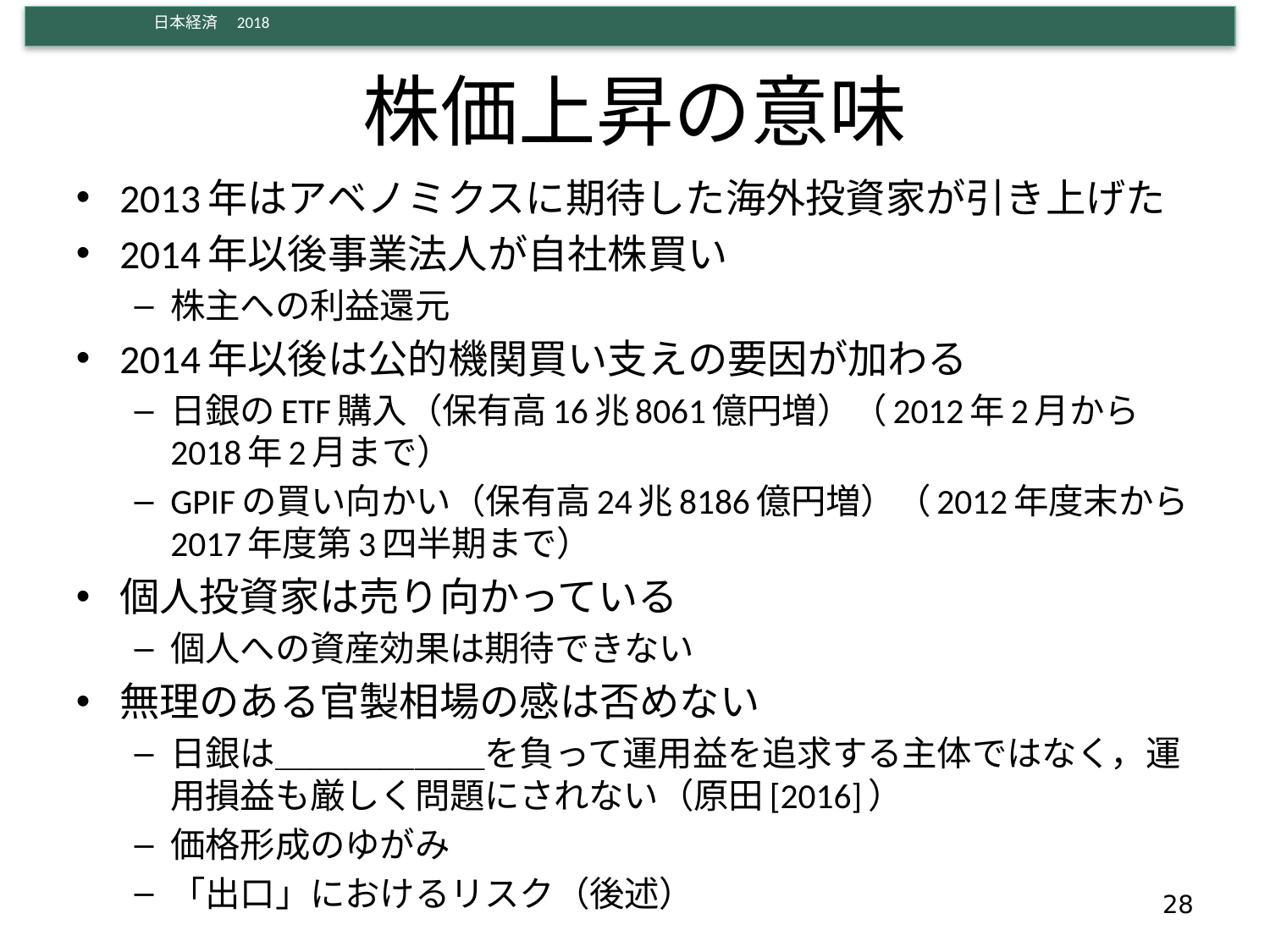

# 株価上昇の意味
2013年はアベノミクスに期待した海外投資家が引き上げた
2014年以後事業法人が自社株買い
株主への利益還元
2014年以後は公的機関買い支えの要因が加わる
日銀のETF購入（保有高16兆8061億円増）（2012年2月から2018年2月まで）
GPIFの買い向かい（保有高24兆8186億円増）（2012年度末から2017年度第3四半期まで）
個人投資家は売り向かっている
個人への資産効果は期待できない
無理のある官製相場の感は否めない
日銀は＿＿＿＿＿＿を負って運用益を追求する主体ではなく，運用損益も厳しく問題にされない（原田[2016]）
価格形成のゆがみ
「出口」におけるリスク（後述）

28